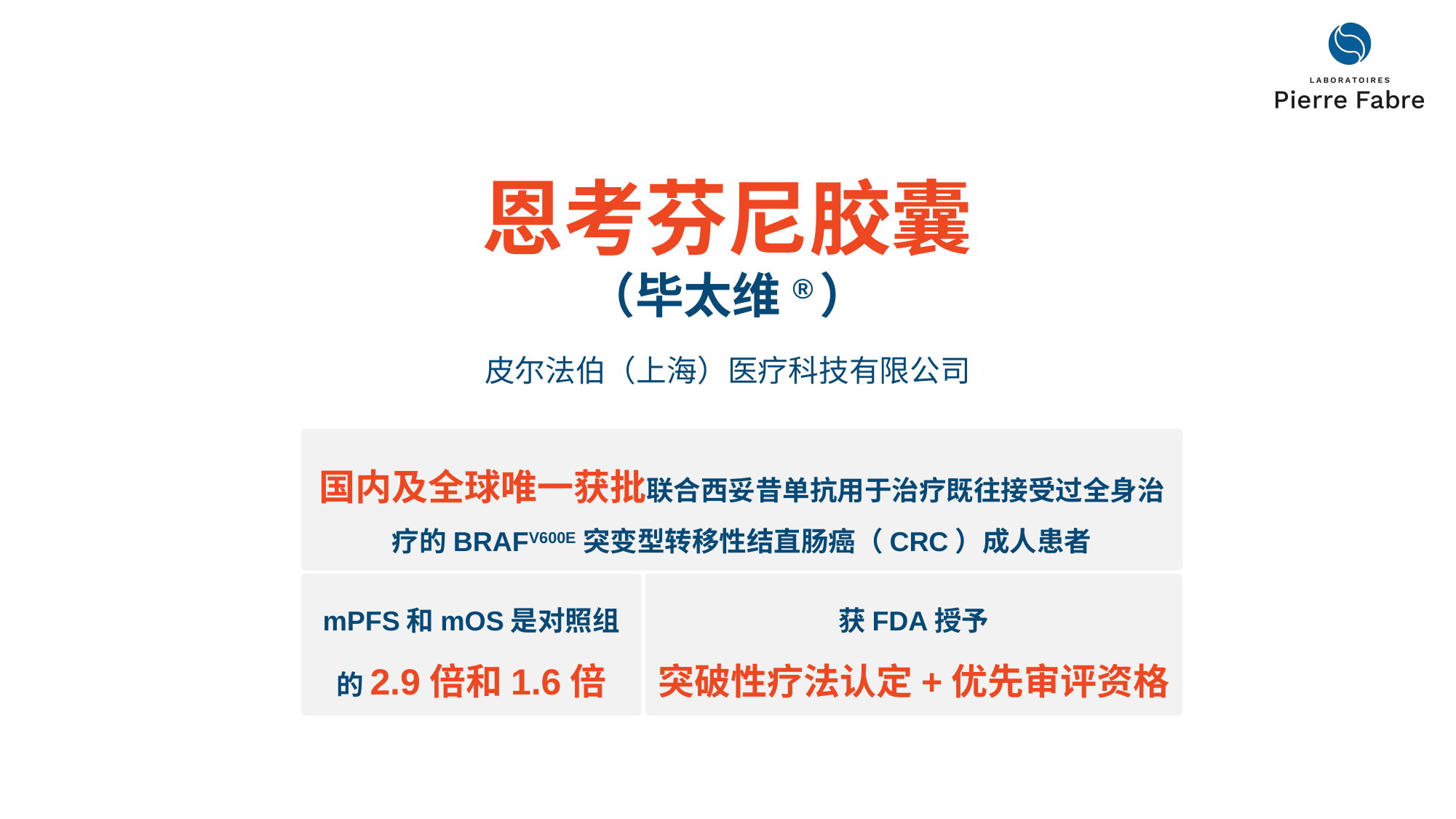

# 恩考芬尼胶囊 （毕太维®️）
皮尔法伯（上海）医疗科技有限公司
国内及全球唯一获批联合西妥昔单抗用于治疗既往接受过全身治疗的BRAFV600E突变型转移性结直肠癌（CRC）成人患者
mPFS和mOS是对照组的2.9倍和1.6倍
获FDA授予
突破性疗法认定+优先审评资格